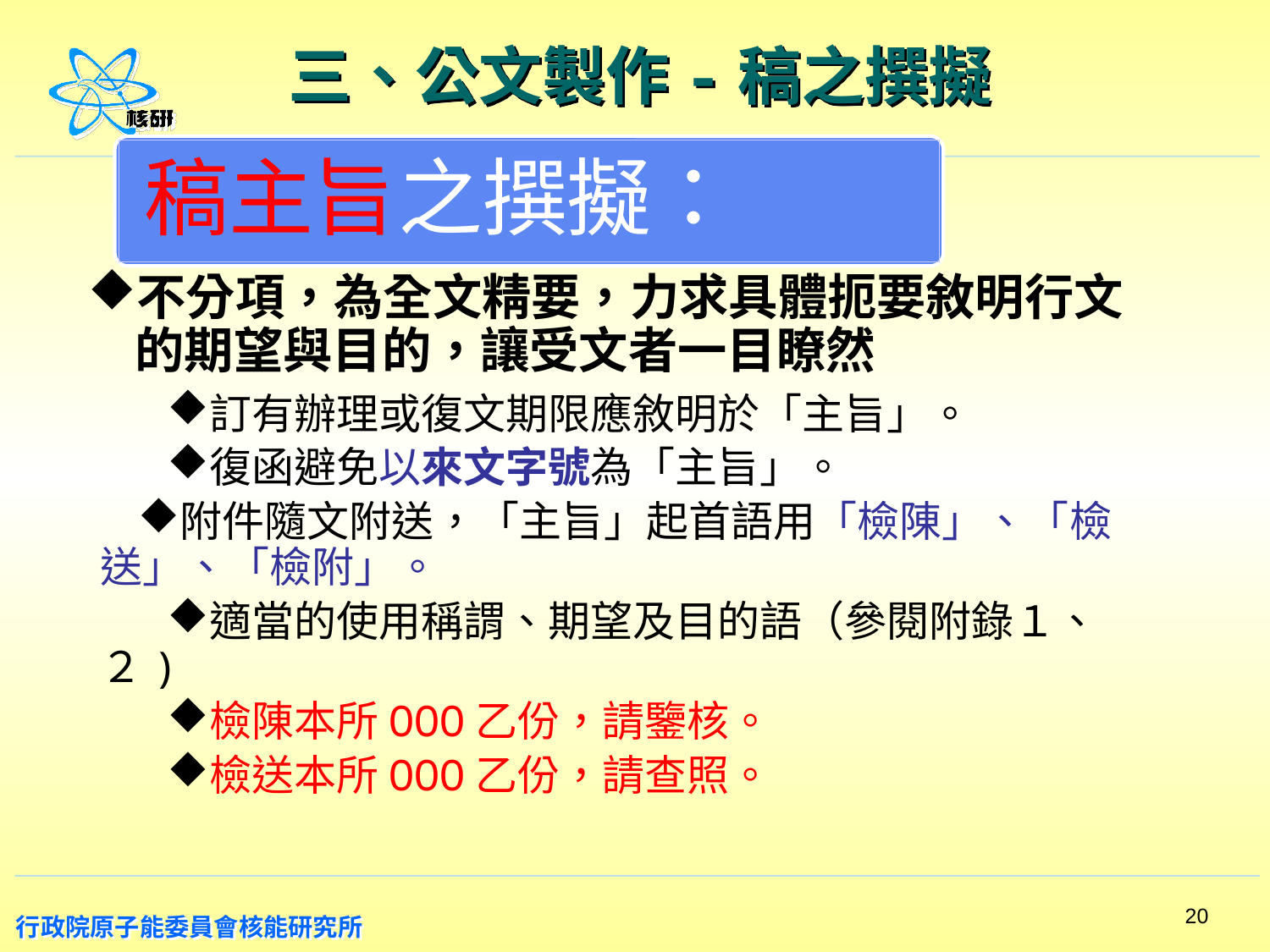

# 三、公文製作-稿之撰擬

稿主旨之撰擬：
不分項，為全文精要，力求具體扼要敘明行文的期望與目的，讓受文者一目瞭然
訂有辦理或復文期限應敘明於「主旨」。
復函避免以來文字號為「主旨」。
附件隨文附送，「主旨」起首語用「檢陳」、「檢送」、「檢附」。
適當的使用稱謂、期望及目的語（參閱附錄１、２)
檢陳本所OOO乙份，請鑒核。
檢送本所OOO乙份，請查照。

20